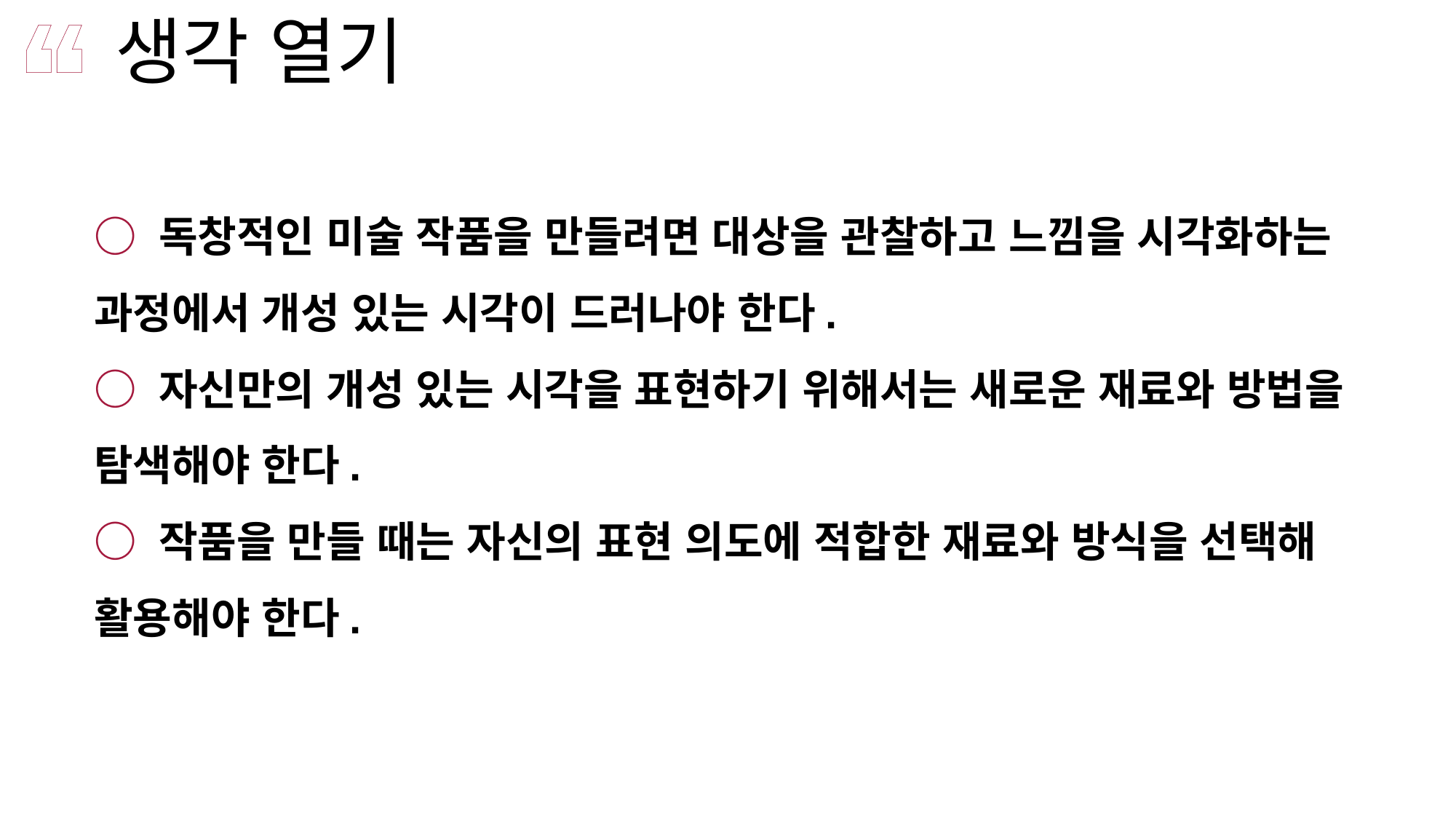

생각 열기
“
○ 독창적인 미술 작품을 만들려면 대상을 관찰하고 느낌을 시각화하는 과정에서 개성 있는 시각이 드러나야 한다.
○ 자신만의 개성 있는 시각을 표현하기 위해서는 새로운 재료와 방법을 탐색해야 한다.
○ 작품을 만들 때는 자신의 표현 의도에 적합한 재료와 방식을 선택해 활용해야 한다.